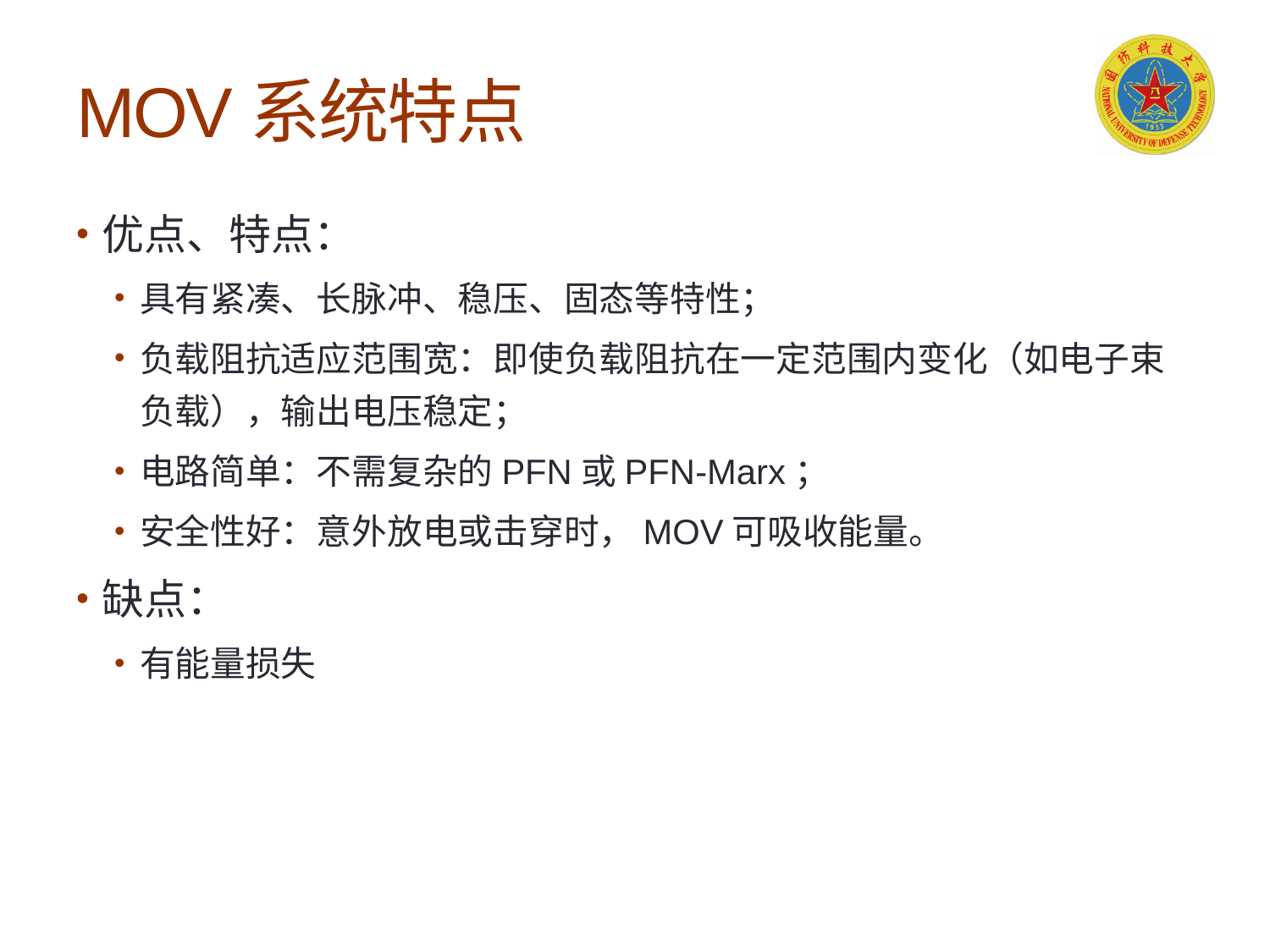

# MOV系统特点
优点、特点：
具有紧凑、长脉冲、稳压、固态等特性；
负载阻抗适应范围宽：即使负载阻抗在一定范围内变化（如电子束负载），输出电压稳定；
电路简单：不需复杂的PFN或PFN-Marx；
安全性好：意外放电或击穿时，MOV可吸收能量。
缺点：
有能量损失